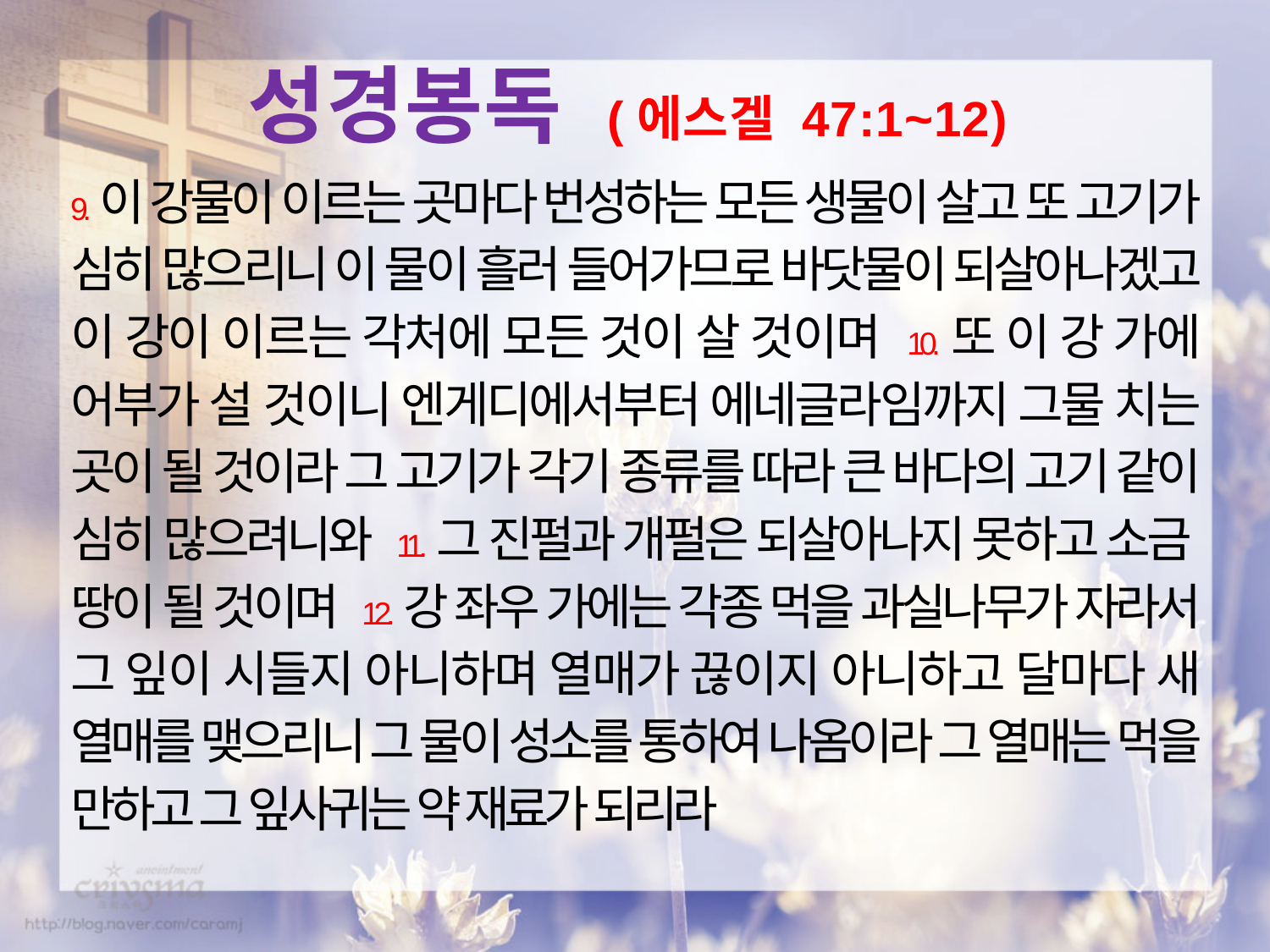

성경봉독 (에스겔 47:1~12)
9.이 강물이 이르는 곳마다 번성하는 모든 생물이 살고 또 고기가 심히 많으리니 이 물이 흘러 들어가므로 바닷물이 되살아나겠고 이 강이 이르는 각처에 모든 것이 살 것이며 10.또 이 강 가에 어부가 설 것이니 엔게디에서부터 에네글라임까지 그물 치는 곳이 될 것이라 그 고기가 각기 종류를 따라 큰 바다의 고기 같이 심히 많으려니와 11.그 진펄과 개펄은 되살아나지 못하고 소금 땅이 될 것이며 12.강 좌우 가에는 각종 먹을 과실나무가 자라서 그 잎이 시들지 아니하며 열매가 끊이지 아니하고 달마다 새 열매를 맺으리니 그 물이 성소를 통하여 나옴이라 그 열매는 먹을 만하고 그 잎사귀는 약 재료가 되리라